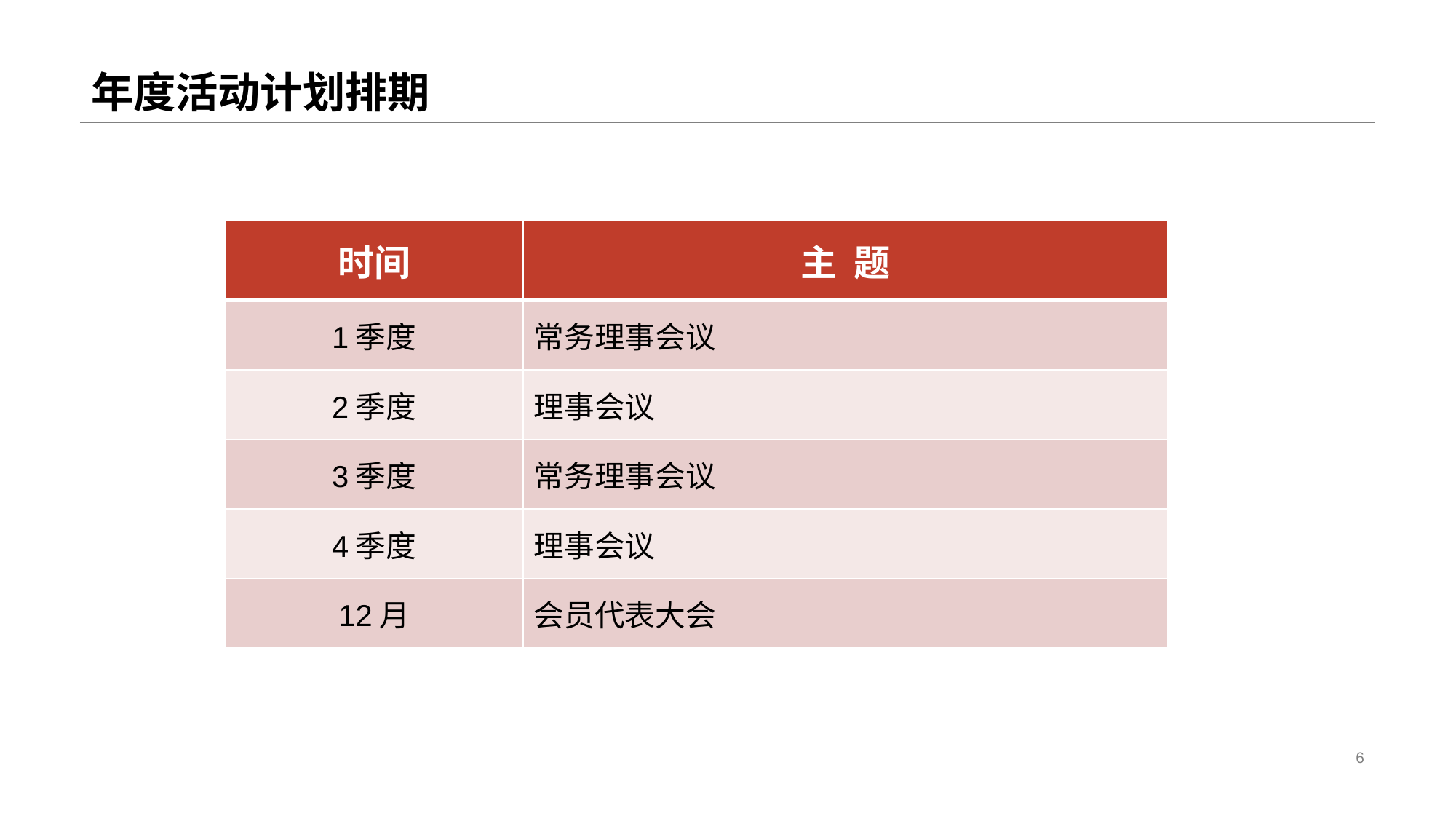

# 年度活动计划排期
| 时间 | 主 题 |
| --- | --- |
| 1季度 | 常务理事会议 |
| 2季度 | 理事会议 |
| 3季度 | 常务理事会议 |
| 4季度 | 理事会议 |
| 12月 | 会员代表大会 |
6